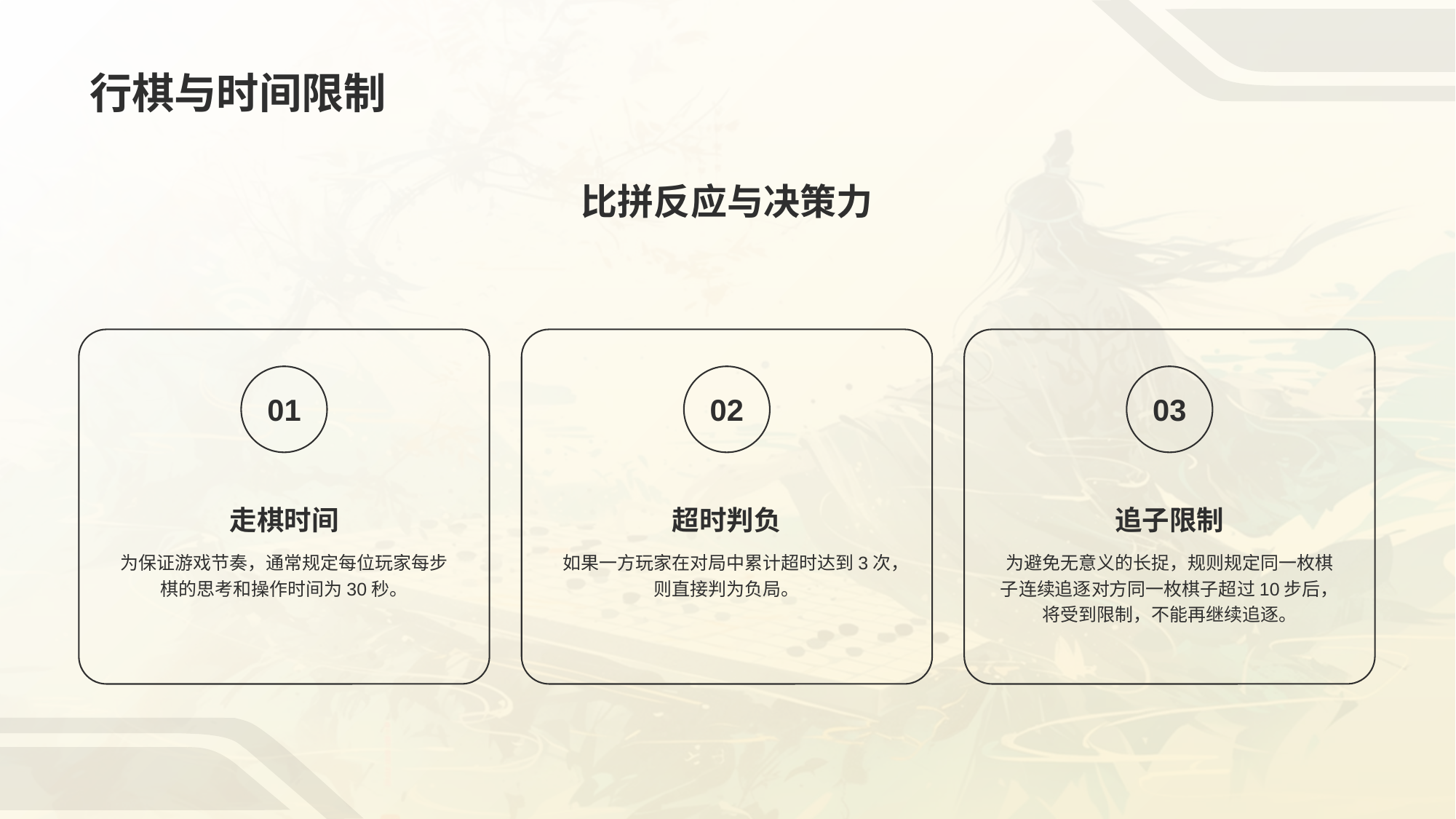

比拼反应与决策力

01
走棋时间
为保证游戏节奏，通常规定每位玩家每步棋的思考和操作时间为30秒。

02
超时判负
如果一方玩家在对局中累计超时达到3次，则直接判为负局。

03
追子限制
为避免无意义的长捉，规则规定同一枚棋子连续追逐对方同一枚棋子超过10步后，将受到限制，不能再继续追逐。
行棋与时间限制